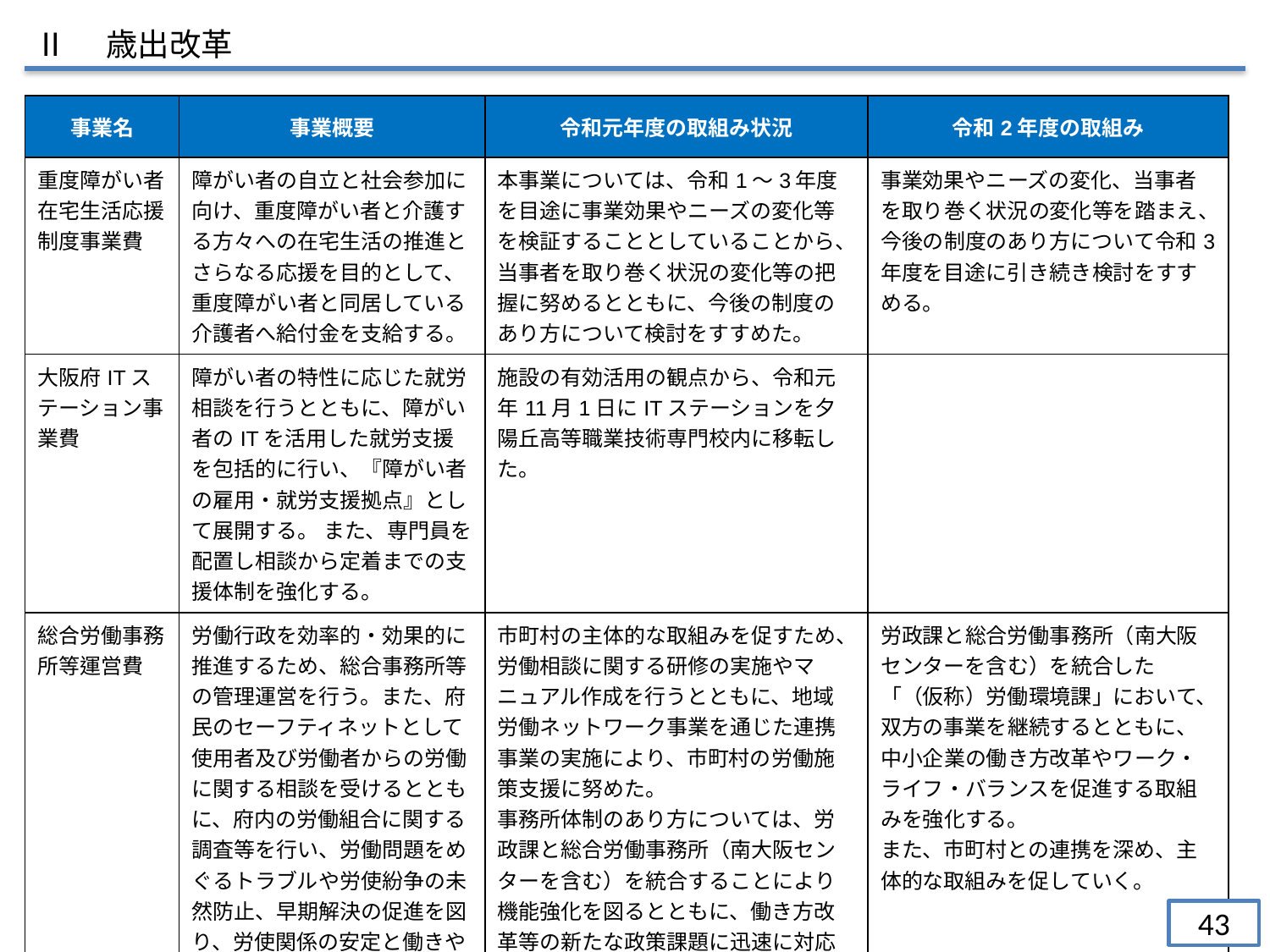

Ⅱ　歳出改革
| 事業名 | 事業概要 | 令和元年度の取組み状況 | 令和2年度の取組み |
| --- | --- | --- | --- |
| 重度障がい者在宅生活応援制度事業費 | 障がい者の自立と社会参加に向け、重度障がい者と介護する方々への在宅生活の推進とさらなる応援を目的として、重度障がい者と同居している介護者へ給付金を支給する。 | 本事業については、令和1～3年度を目途に事業効果やニーズの変化等を検証することとしていることから、当事者を取り巻く状況の変化等の把握に努めるとともに、今後の制度のあり方について検討をすすめた。 | 事業効果やニーズの変化、当事者を取り巻く状況の変化等を踏まえ、今後の制度のあり方について令和3年度を目途に引き続き検討をすすめる。 |
| 大阪府ITステーション事業費 | 障がい者の特性に応じた就労相談を行うとともに、障がい者のITを活用した就労支援を包括的に行い、『障がい者の雇用・就労支援拠点』として展開する。 また、専門員を配置し相談から定着までの支援体制を強化する。 | 施設の有効活用の観点から、令和元年11月1日にITステーションを夕陽丘高等職業技術専門校内に移転した。 |  |
| 総合労働事務所等運営費 | 労働行政を効率的・効果的に推進するため、総合事務所等の管理運営を行う。また、府民のセーフティネットとして使用者及び労働者からの労働に関する相談を受けるとともに、府内の労働組合に関する調査等を行い、労働問題をめぐるトラブルや労使紛争の未然防止、早期解決の促進を図り、労使関係の安定と働きやすい職場環境づくりを推進する。 | 市町村の主体的な取組みを促すため、労働相談に関する研修の実施やマニュアル作成を行うとともに、地域労働ネットワーク事業を通じた連携事業の実施により、市町村の労働施策支援に努めた。 事務所体制のあり方については、労政課と総合労働事務所（南大阪センターを含む）を統合することにより機能強化を図るとともに、働き方改革等の新たな政策課題に迅速に対応できる組織体制を検討中。 | 労政課と総合労働事務所（南大阪センターを含む）を統合した「（仮称）労働環境課」において、双方の事業を継続するとともに、中小企業の働き方改革やワーク・ライフ・バランスを促進する取組みを強化する。 また、市町村との連携を深め、主体的な取組みを促していく。 |
43